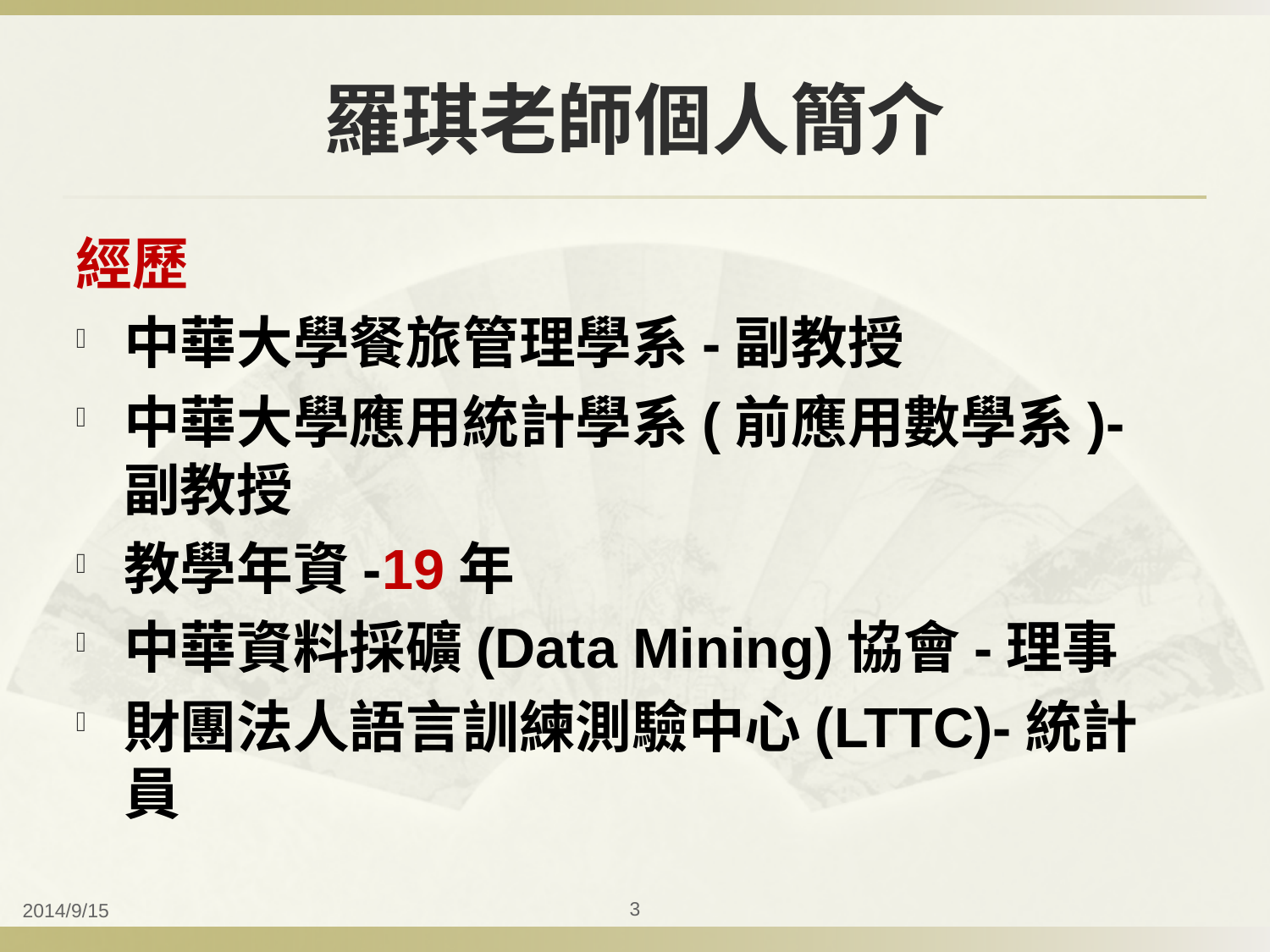

# 羅琪老師個人簡介
經歷
中華大學餐旅管理學系-副教授
中華大學應用統計學系(前應用數學系)-副教授
教學年資-19年
中華資料採礦(Data Mining)協會-理事
財團法人語言訓練測驗中心(LTTC)-統計員
2014/9/15
3